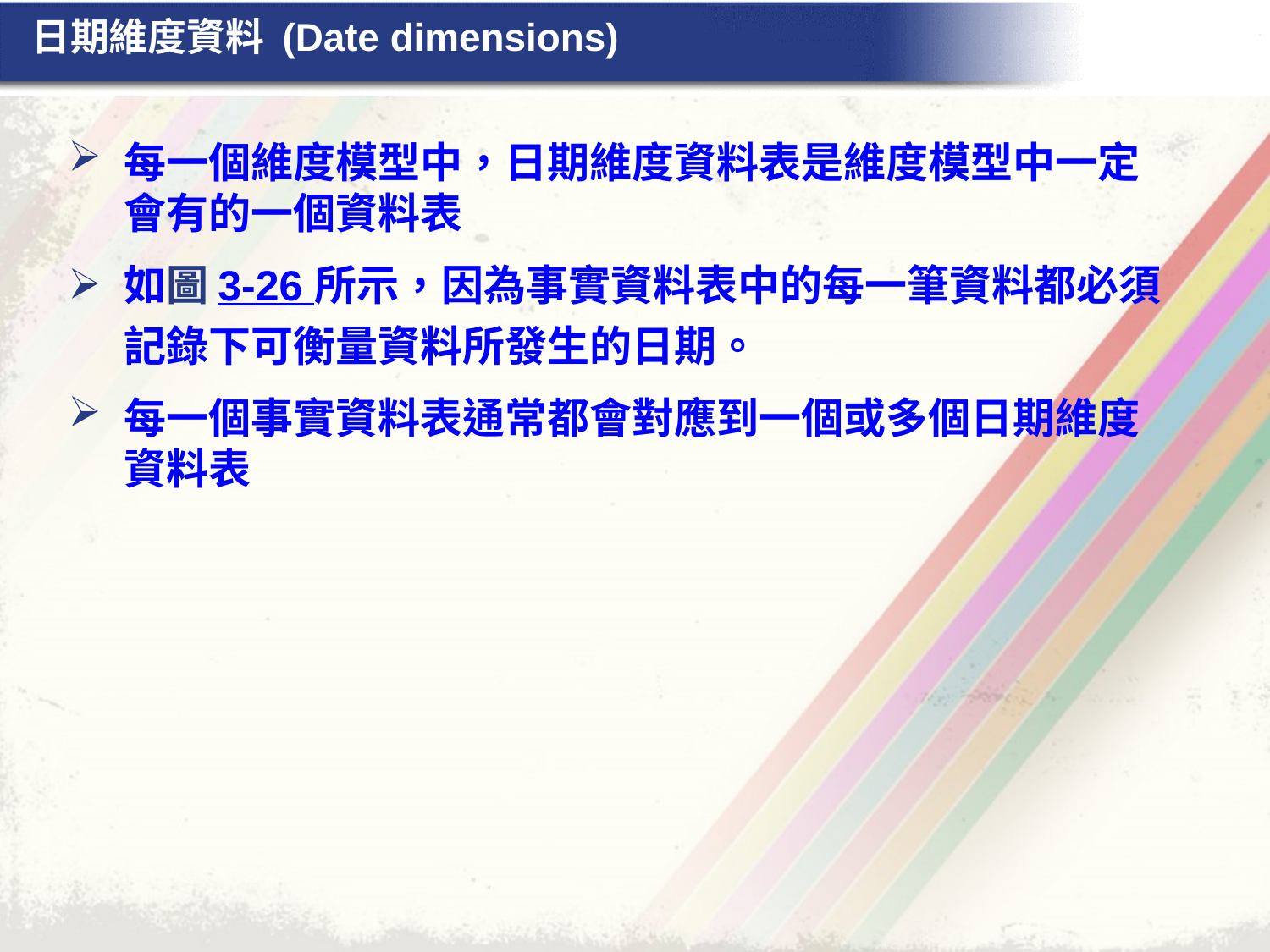

# 日期維度資料 (Date dimensions)
每一個維度模型中，日期維度資料表是維度模型中一定會有的一個資料表
如圖 3-26 所示，因為事實資料表中的每一筆資料都必須記錄下可衡量資料所發生的日期。
每一個事實資料表通常都會對應到一個或多個日期維度資料表